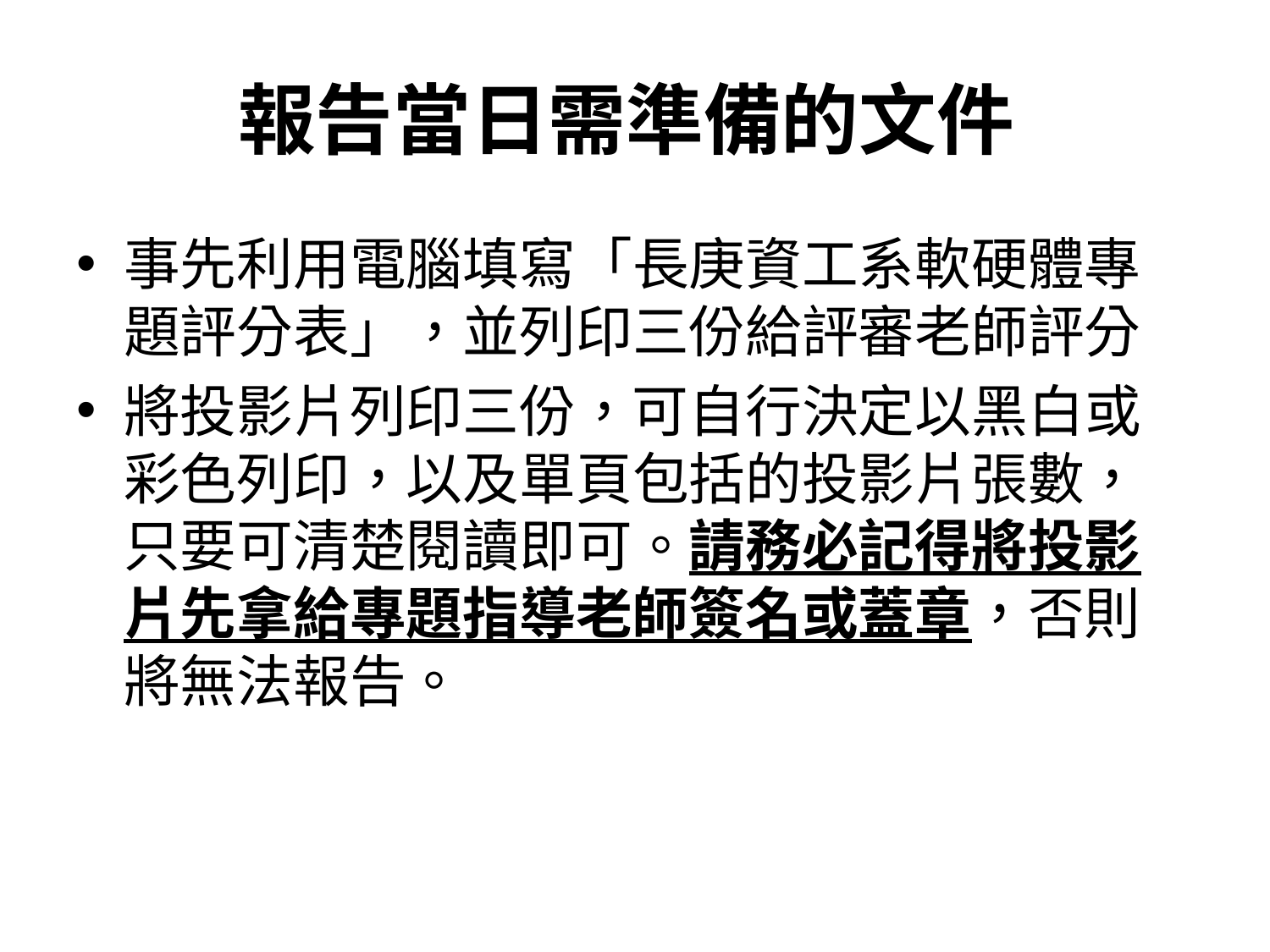

# 報告當日需準備的文件
事先利用電腦填寫「長庚資工系軟硬體專題評分表」，並列印三份給評審老師評分
將投影片列印三份，可自行決定以黑白或彩色列印，以及單頁包括的投影片張數，只要可清楚閱讀即可。請務必記得將投影片先拿給專題指導老師簽名或蓋章，否則將無法報告。